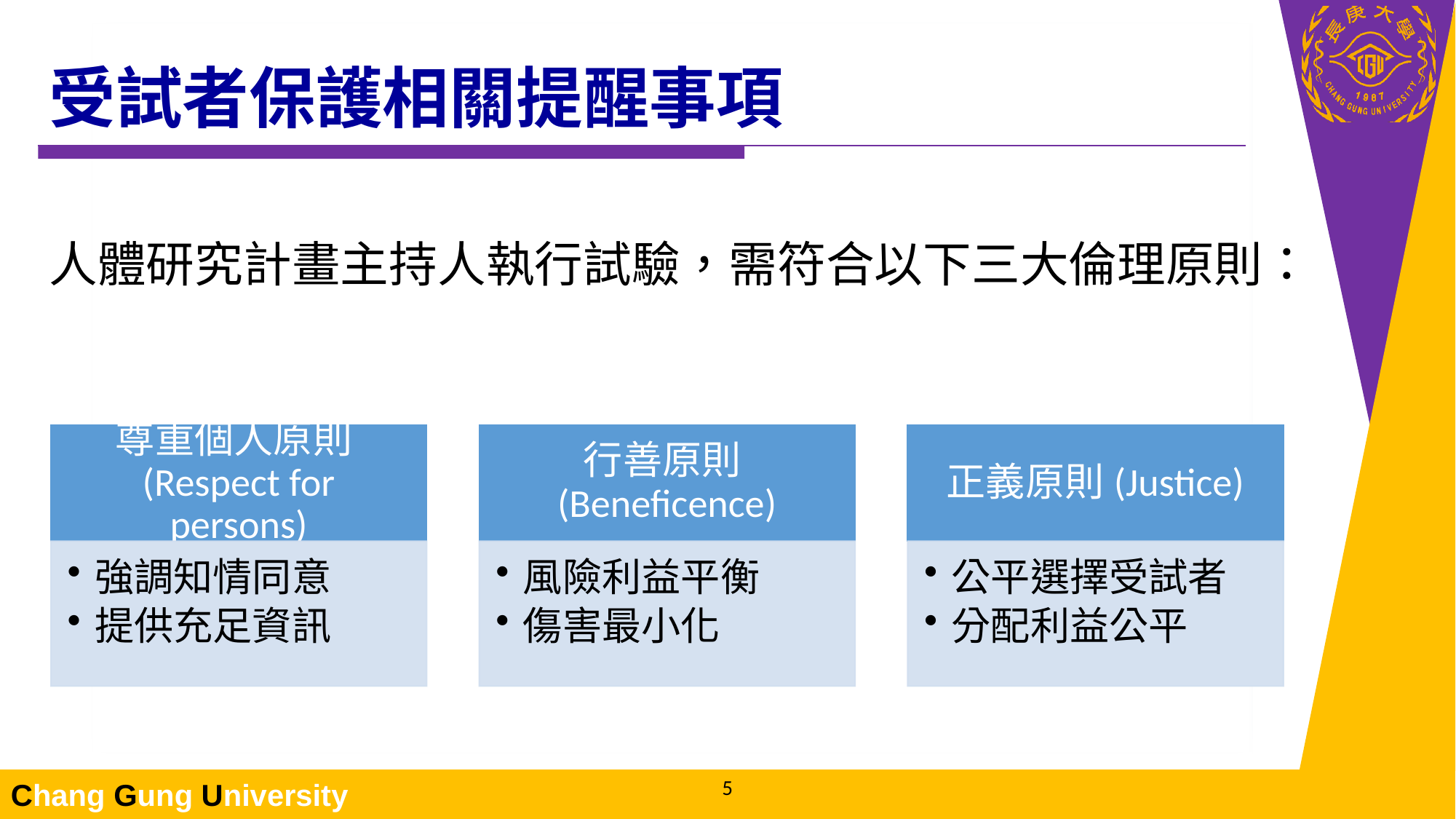

# 受試者保護相關提醒事項

人體研究計畫主持人執行試驗，需符合以下三大倫理原則：

尊重個人原則(Respect for persons)
強調知情同意
提供充足資訊
行善原則(Beneficence)
風險利益平衡
傷害最小化
正義原則(Justice)
公平選擇受試者
分配利益公平
5